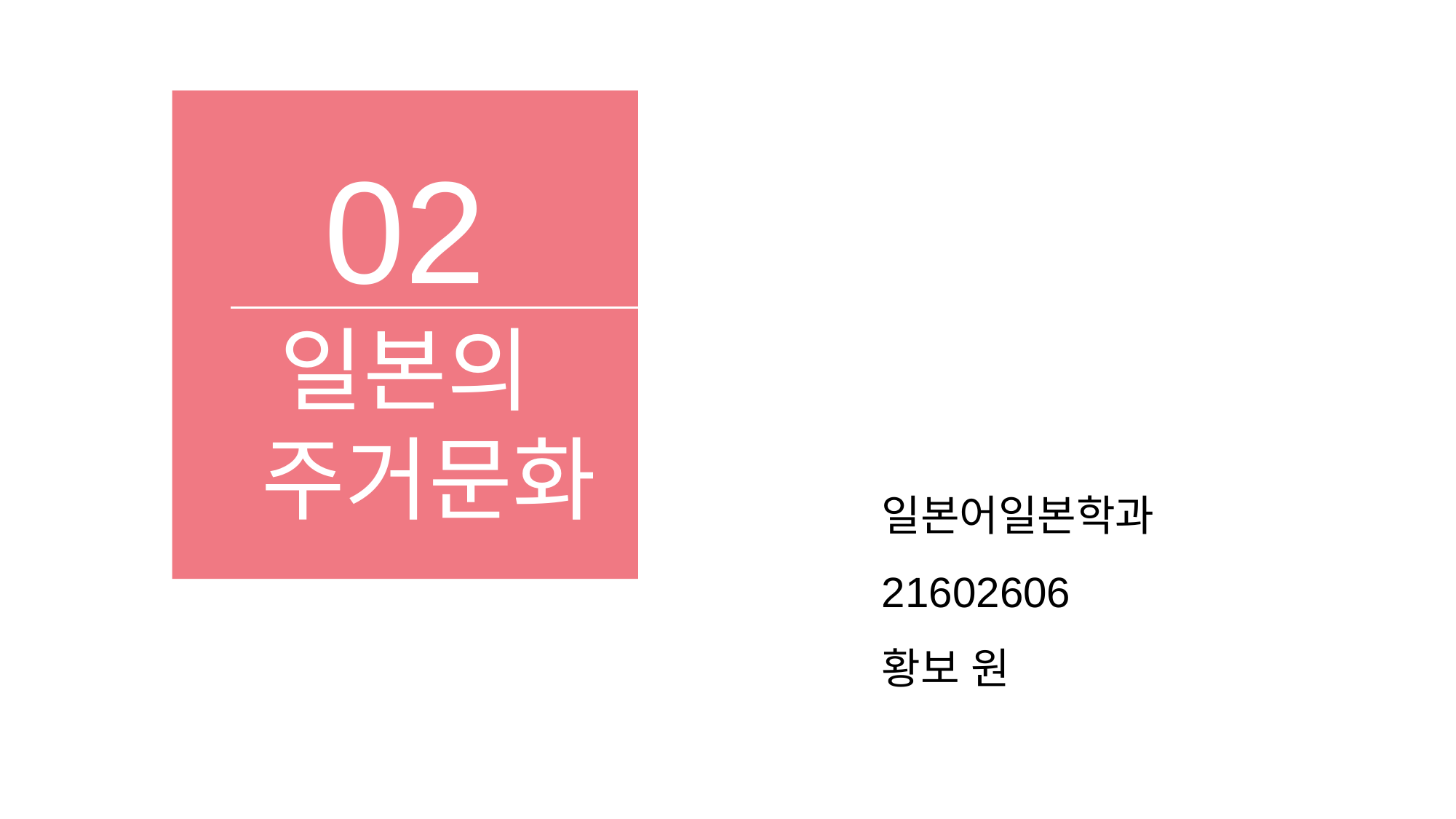

RESUME
02
일본의
 주거문화
일본어일본학과
21602606
황보 원